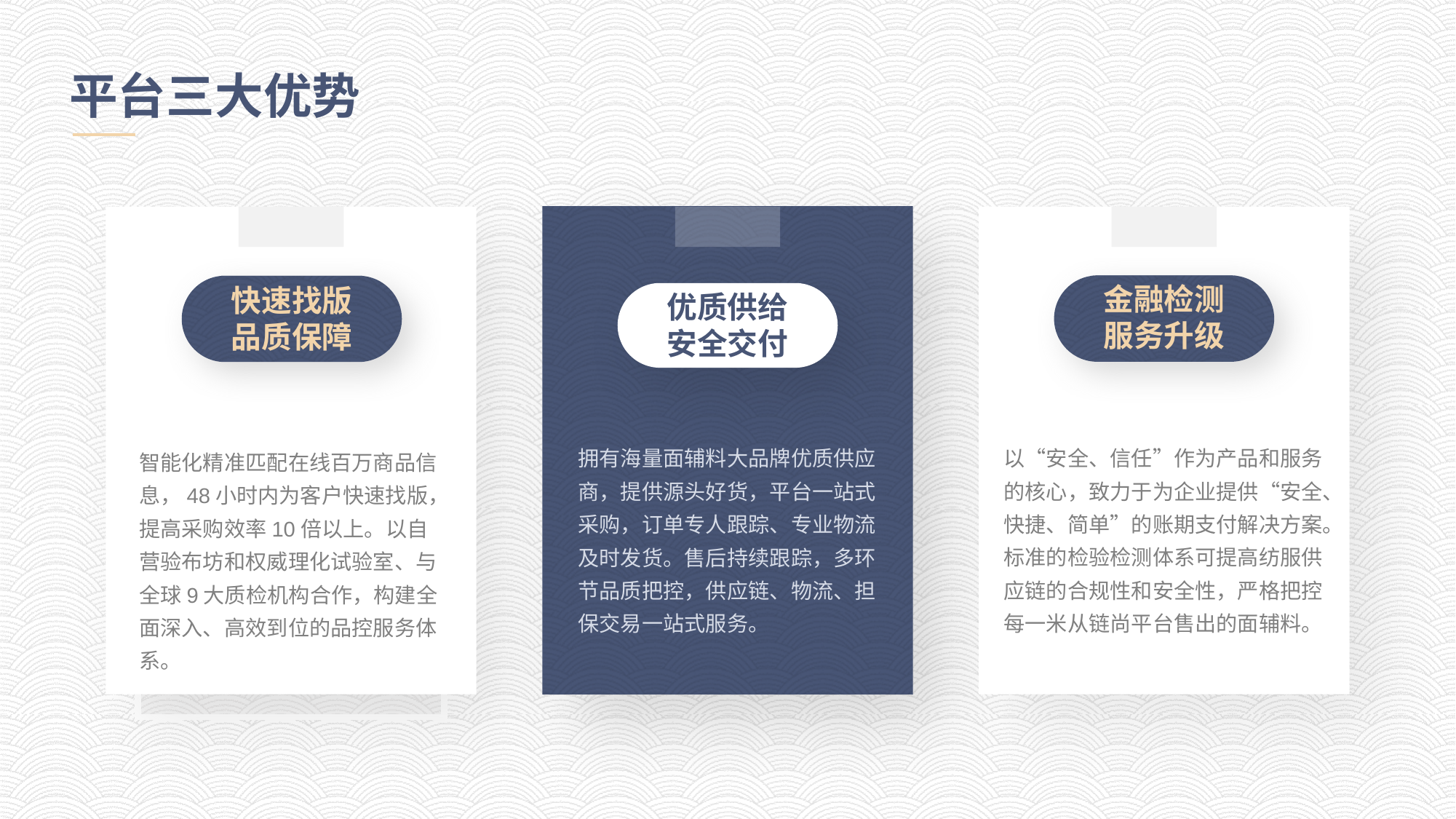

平台三大优势

金融检测
服务升级

快速找版
品质保障
优质供给
安全交付

以“安全、信任”作为产品和服务的核心，致力于为企业提供“安全、快捷、简单”的账期支付解决方案。
标准的检验检测体系可提高纺服供应链的合规性和安全性，严格把控每一米从链尚平台售出的面辅料。
拥有海量面辅料大品牌优质供应商，提供源头好货，平台一站式采购，订单专人跟踪、专业物流及时发货。售后持续跟踪，多环节品质把控，供应链、物流、担保交易一站式服务。
智能化精准匹配在线百万商品信息，48小时内为客户快速找版，提高采购效率10倍以上。以自营验布坊和权威理化试验室、与全球9大质检机构合作，构建全面深入、高效到位的品控服务体系。